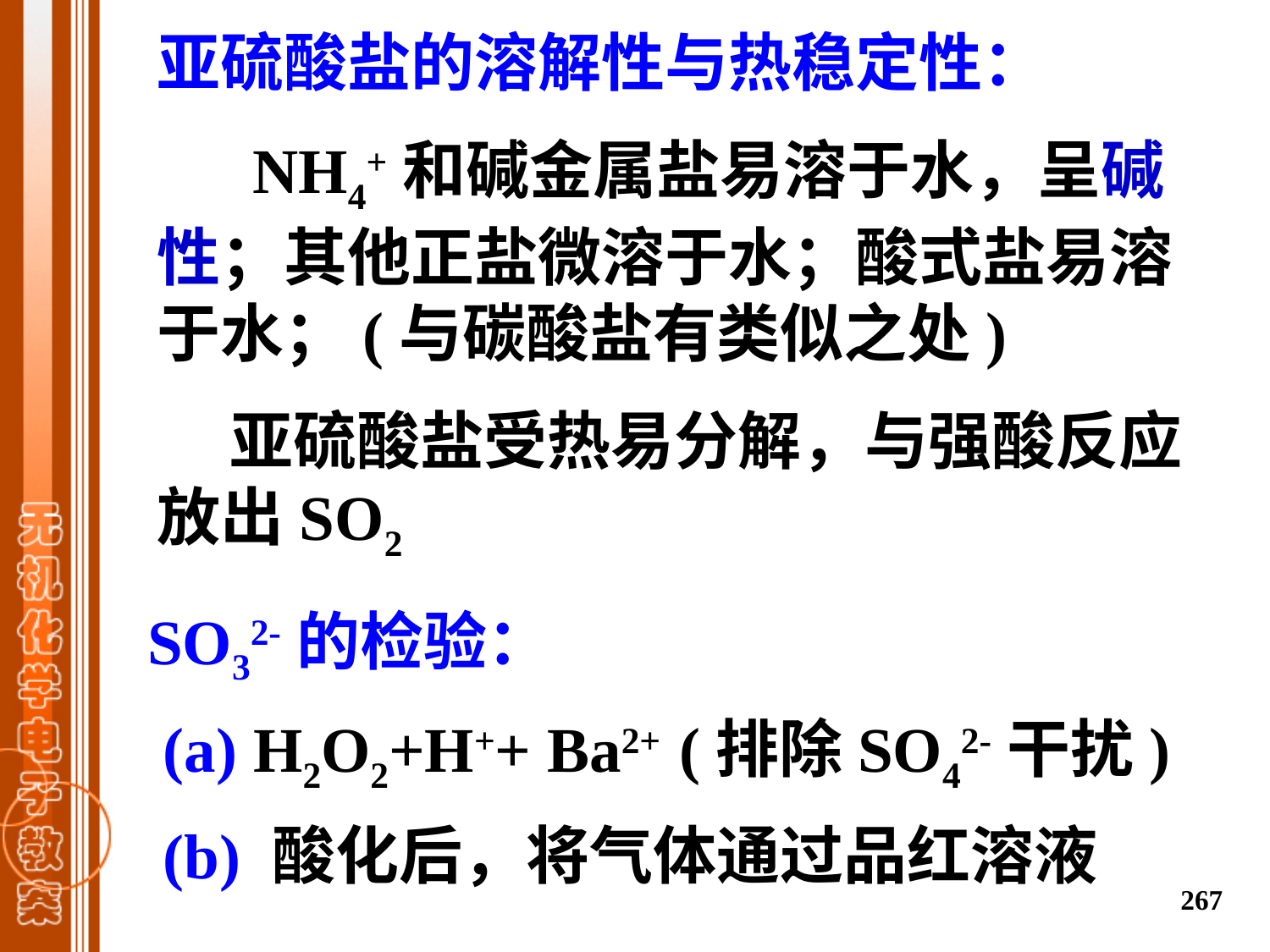

亚硫酸盐的溶解性与热稳定性：
      NH4+和碱金属盐易溶于水，呈碱性；其他正盐微溶于水；酸式盐易溶于水；(与碳酸盐有类似之处)
    亚硫酸盐受热易分解，与强酸反应放出SO2
SO32-的检验：
 (a) H2O2+H++ Ba2+  (排除SO42-干扰)
 (b) 酸化后，将气体通过品红溶液
267